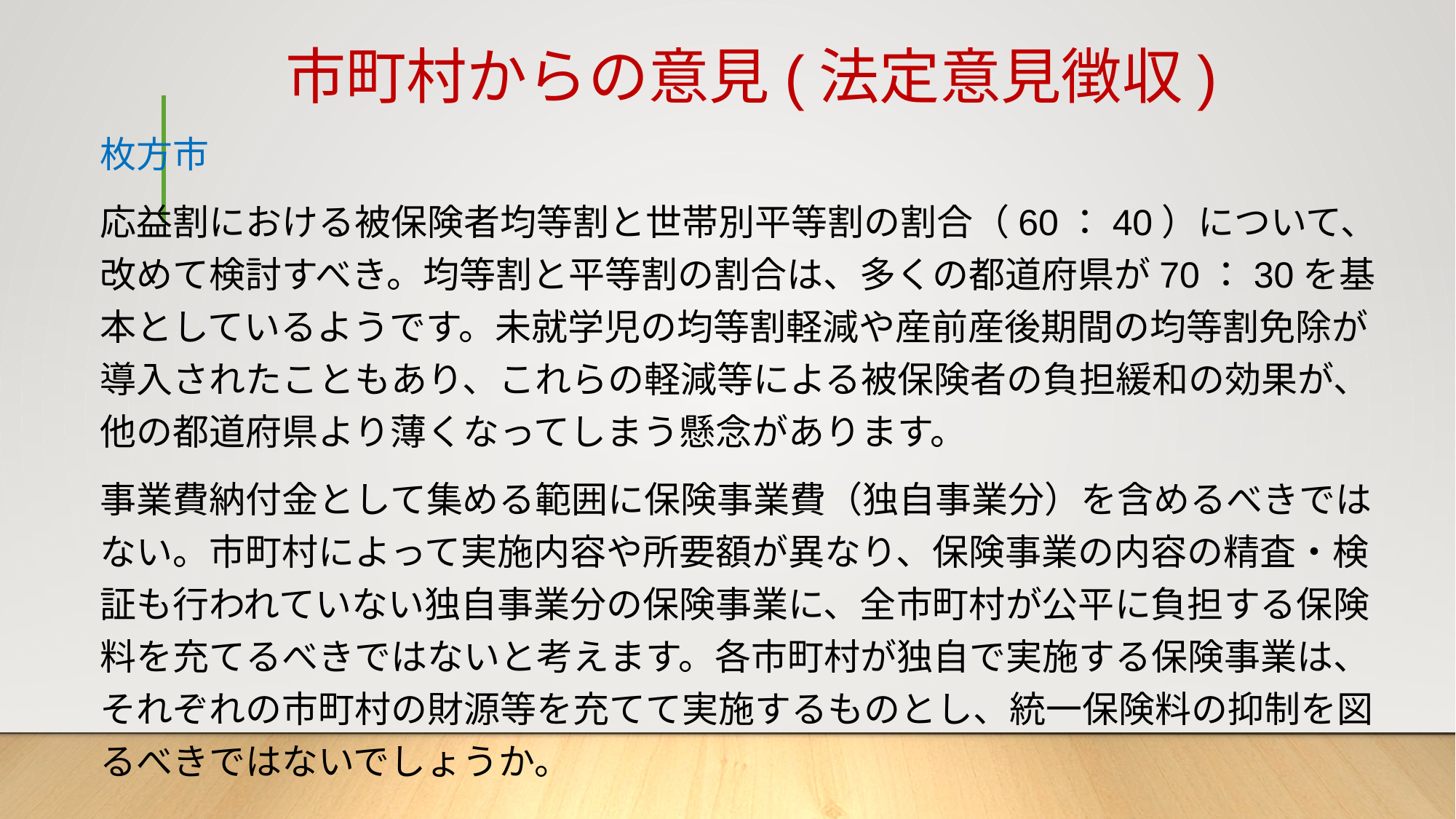

# 市町村からの意見(法定意見徴収)
枚方市
応益割における被保険者均等割と世帯別平等割の割合（60：40）について、改めて検討すべき。均等割と平等割の割合は、多くの都道府県が70：30を基本としているようです。未就学児の均等割軽減や産前産後期間の均等割免除が導入されたこともあり、これらの軽減等による被保険者の負担緩和の効果が、他の都道府県より薄くなってしまう懸念があります。
事業費納付金として集める範囲に保険事業費（独自事業分）を含めるべきではない。市町村によって実施内容や所要額が異なり、保険事業の内容の精査・検証も行われていない独自事業分の保険事業に、全市町村が公平に負担する保険料を充てるべきではないと考えます。各市町村が独自で実施する保険事業は、それぞれの市町村の財源等を充てて実施するものとし、統一保険料の抑制を図るべきではないでしょうか。